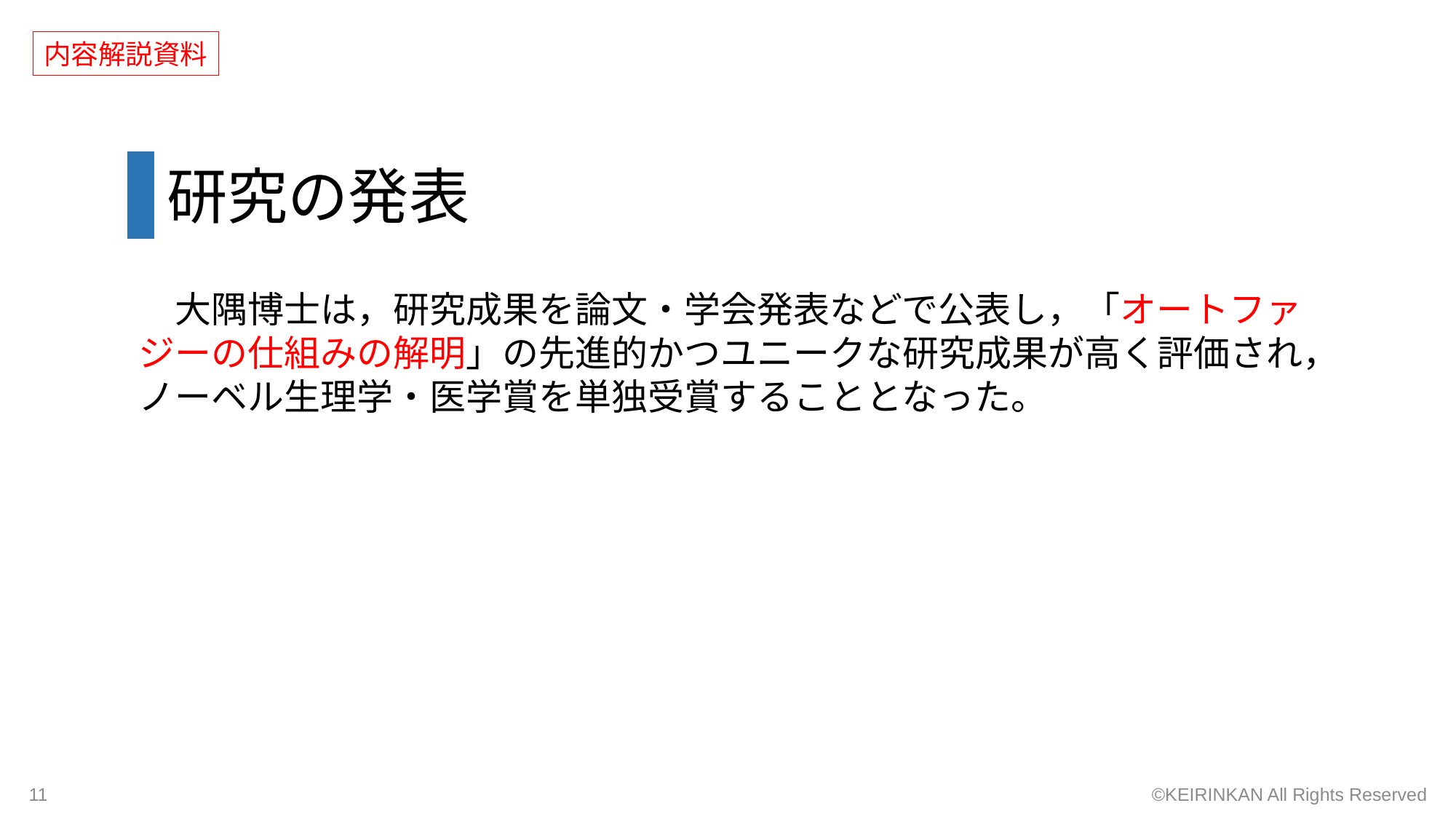

内容解説資料

 研究の発表
　大隅博士は，研究成果を論文・学会発表などで公表し，「オートファジーの仕組みの解明」の先進的かつユニークな研究成果が高く評価され，ノーベル生理学・医学賞を単独受賞することとなった。
11
©KEIRINKAN All Rights Reserved